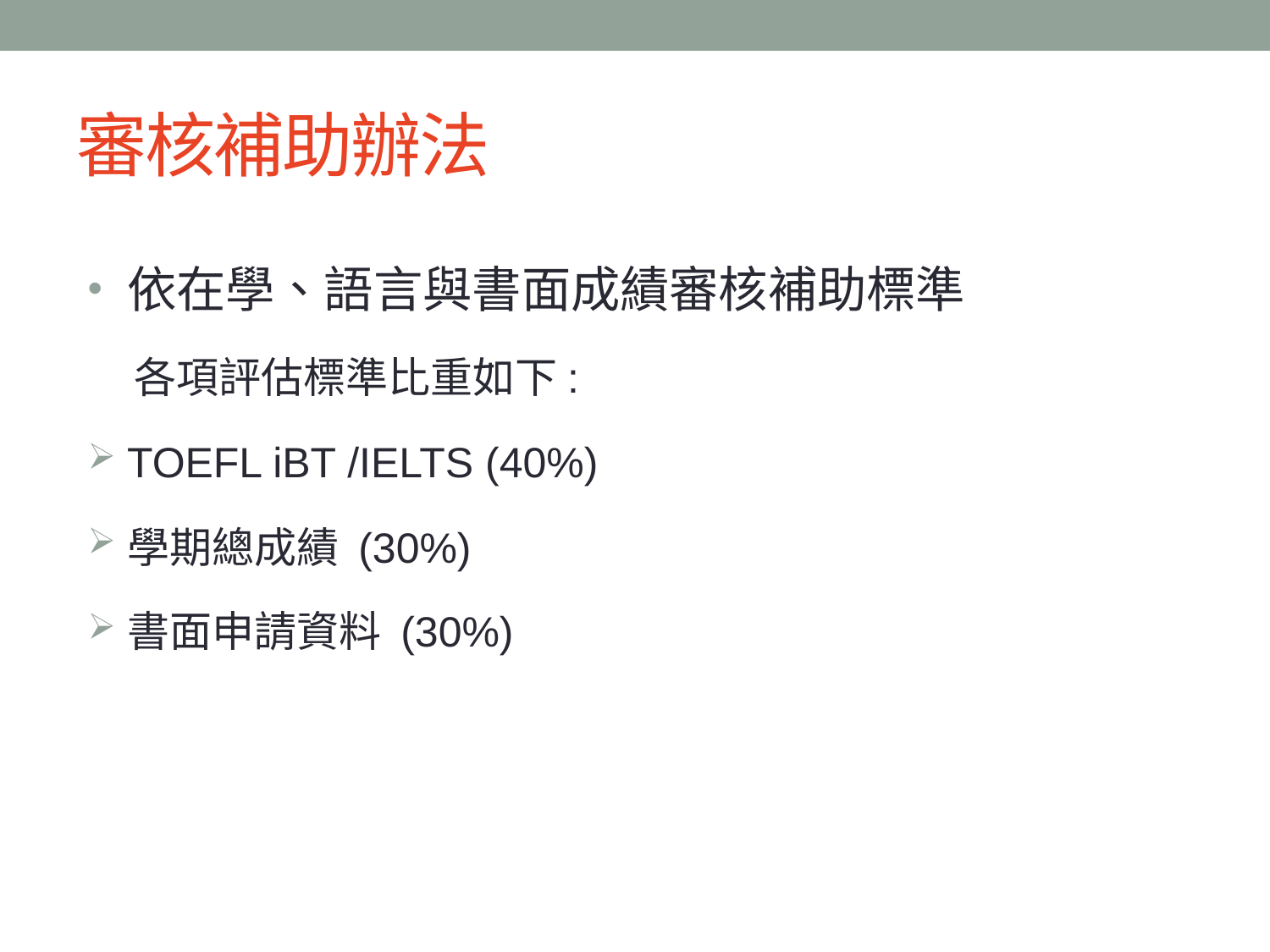

# 審核補助辦法
依在學、語言與書面成績審核補助標準
     各項評估標準比重如下:
TOEFL iBT /IELTS (40%)
學期總成績 (30%)
書面申請資料 (30%)